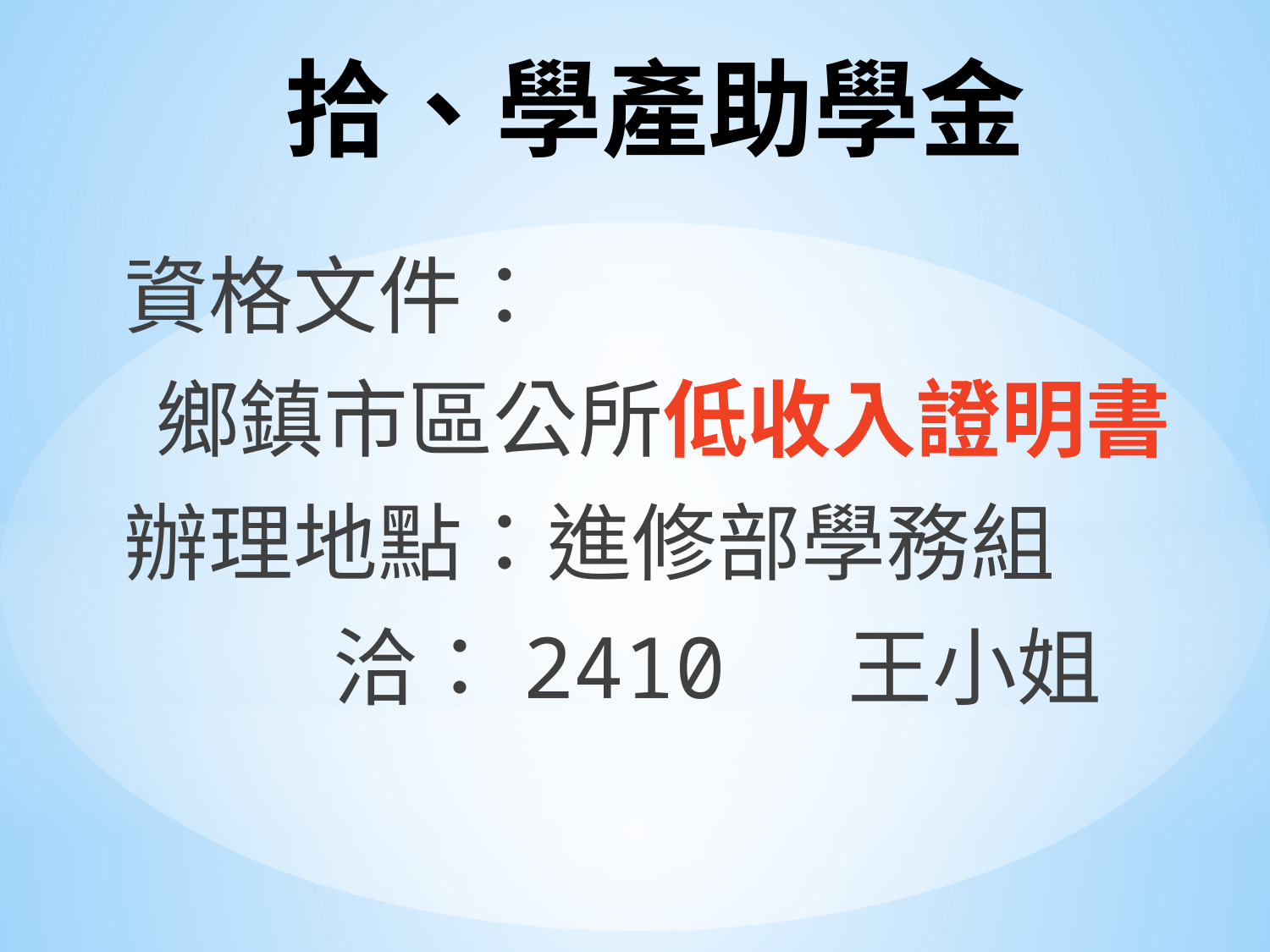

# 拾、學產助學金
 資格文件：
   鄉鎮市區公所低收入證明書
 辦理地點：進修部學務組
            洽：2410  王小姐